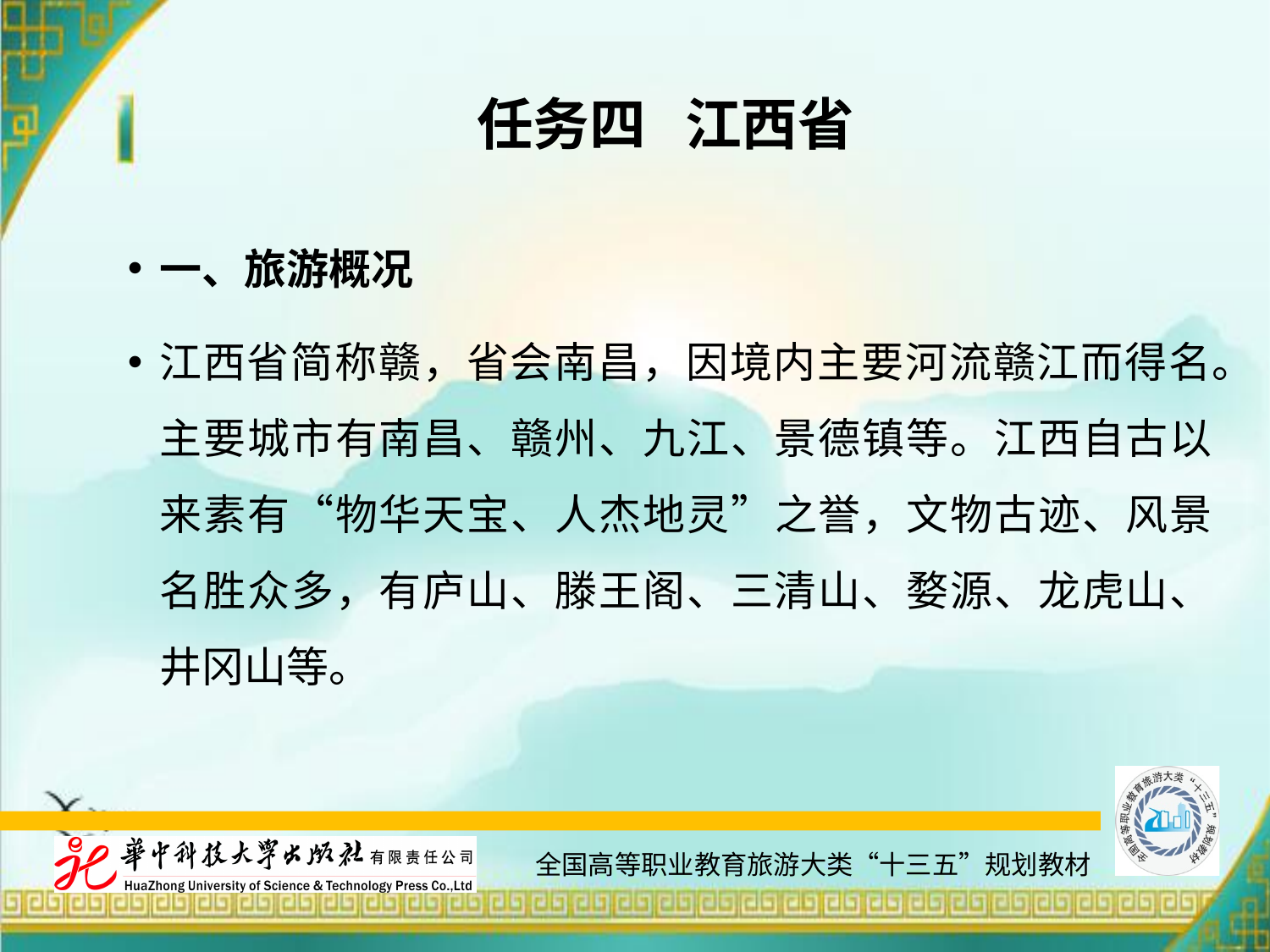

# 任务四   江西省
一、旅游概况
江西省简称赣，省会南昌，因境内主要河流赣江而得名。主要城市有南昌、赣州、九江、景德镇等。江西自古以来素有“物华天宝、人杰地灵”之誉，文物古迹、风景名胜众多，有庐山、滕王阁、三清山、婺源、龙虎山、井冈山等。